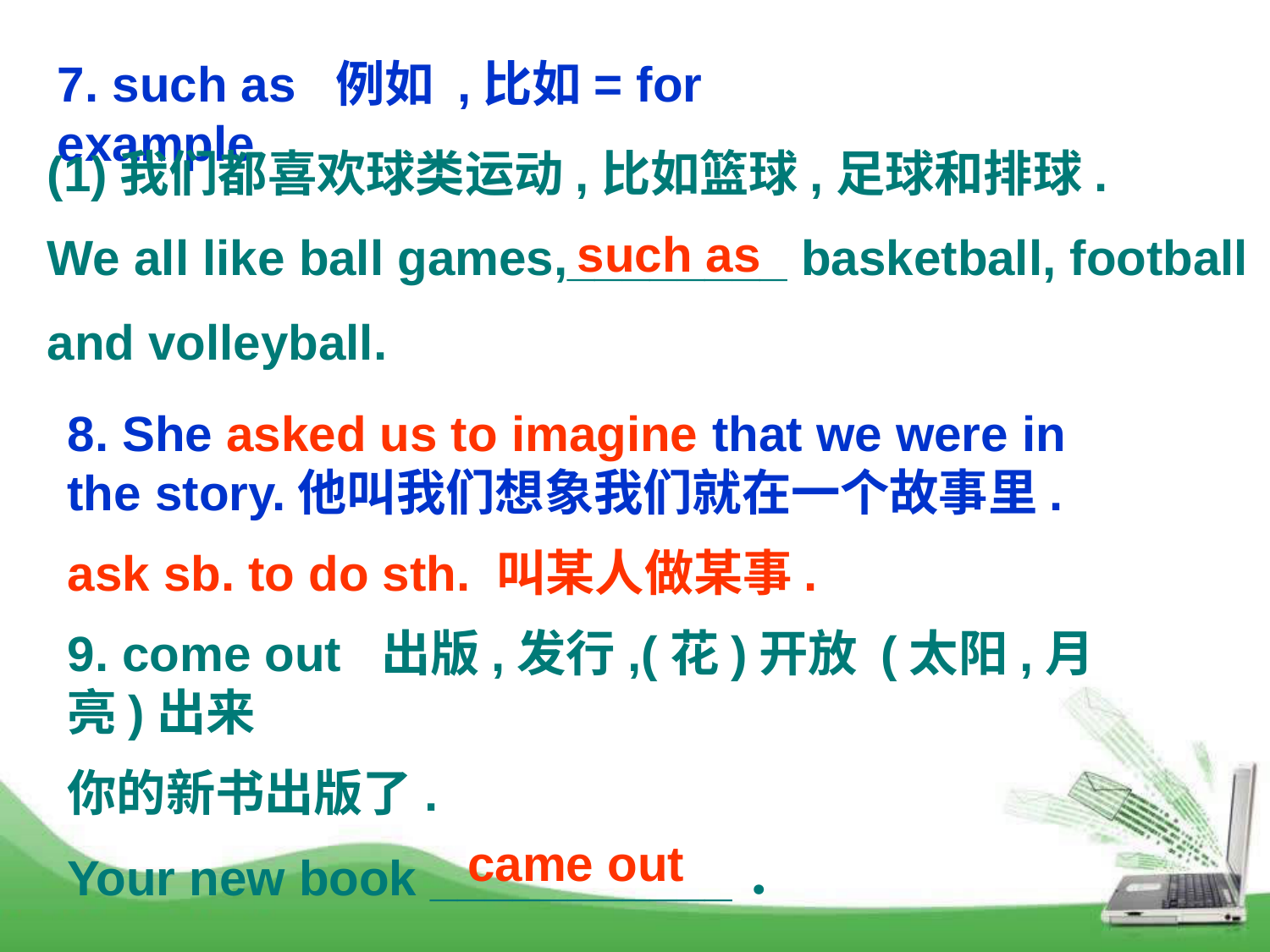

7. such as  例如 ,比如= for example

(1)我们都喜欢球类运动,比如篮球,足球和排球.
We all like ball games,________ basketball, football
and volleyball.
such as
8. She asked us to imagine that we were in the story.他叫我们想象我们就在一个故事里.
ask sb. to do sth. 叫某人做某事.
9. come out  出版,发行,(花)开放 (太阳,月亮)出来
你的新书出版了.
Your new book ___________．
came out